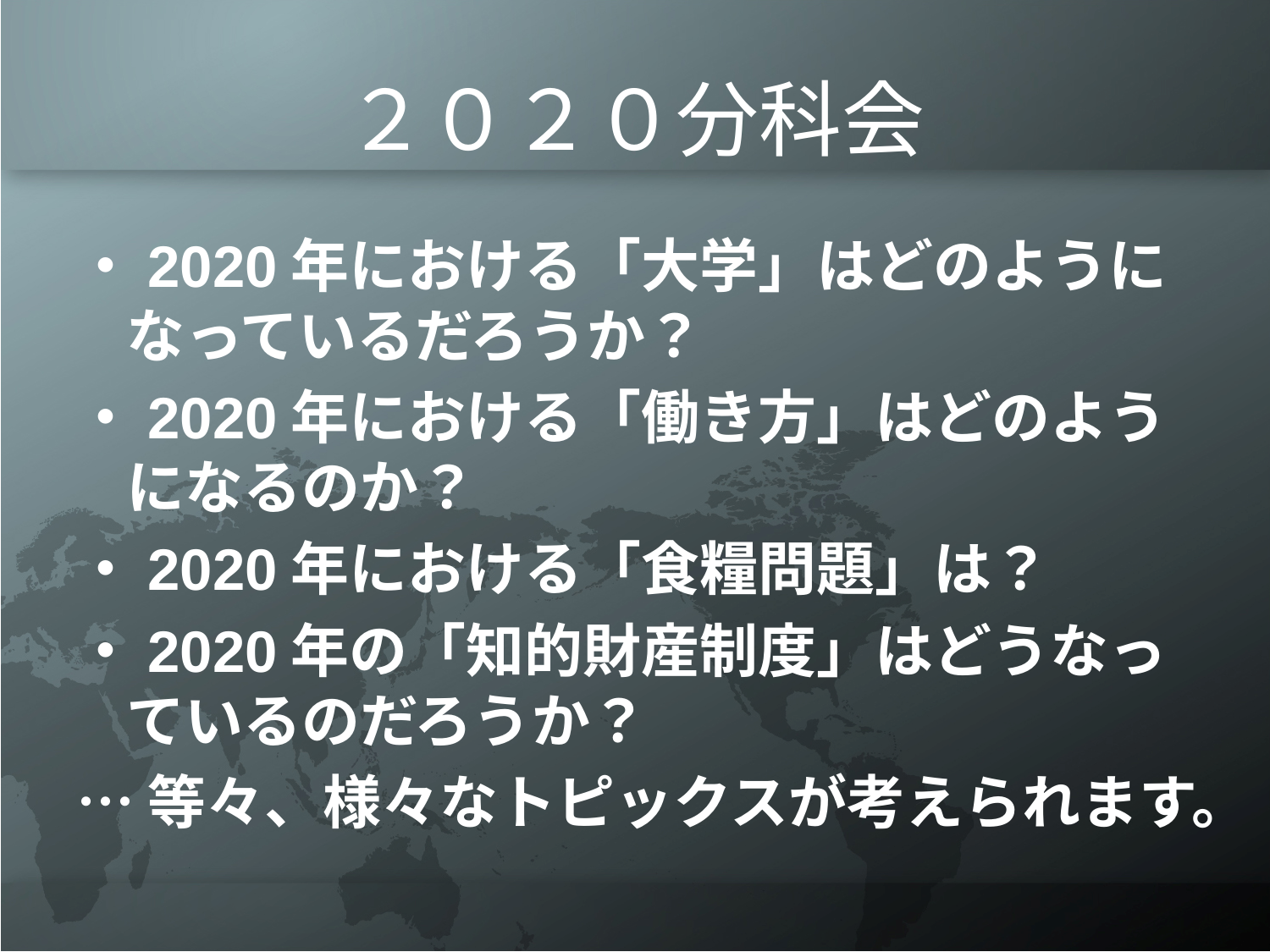

# ２０２０分科会
・2020年における「大学」はどのようになっているだろうか？
・2020年における「働き方」はどのようになるのか？
・2020年における「食糧問題」は？
・2020年の「知的財産制度」はどうなっているのだろうか？
…等々、様々なトピックスが考えられます。